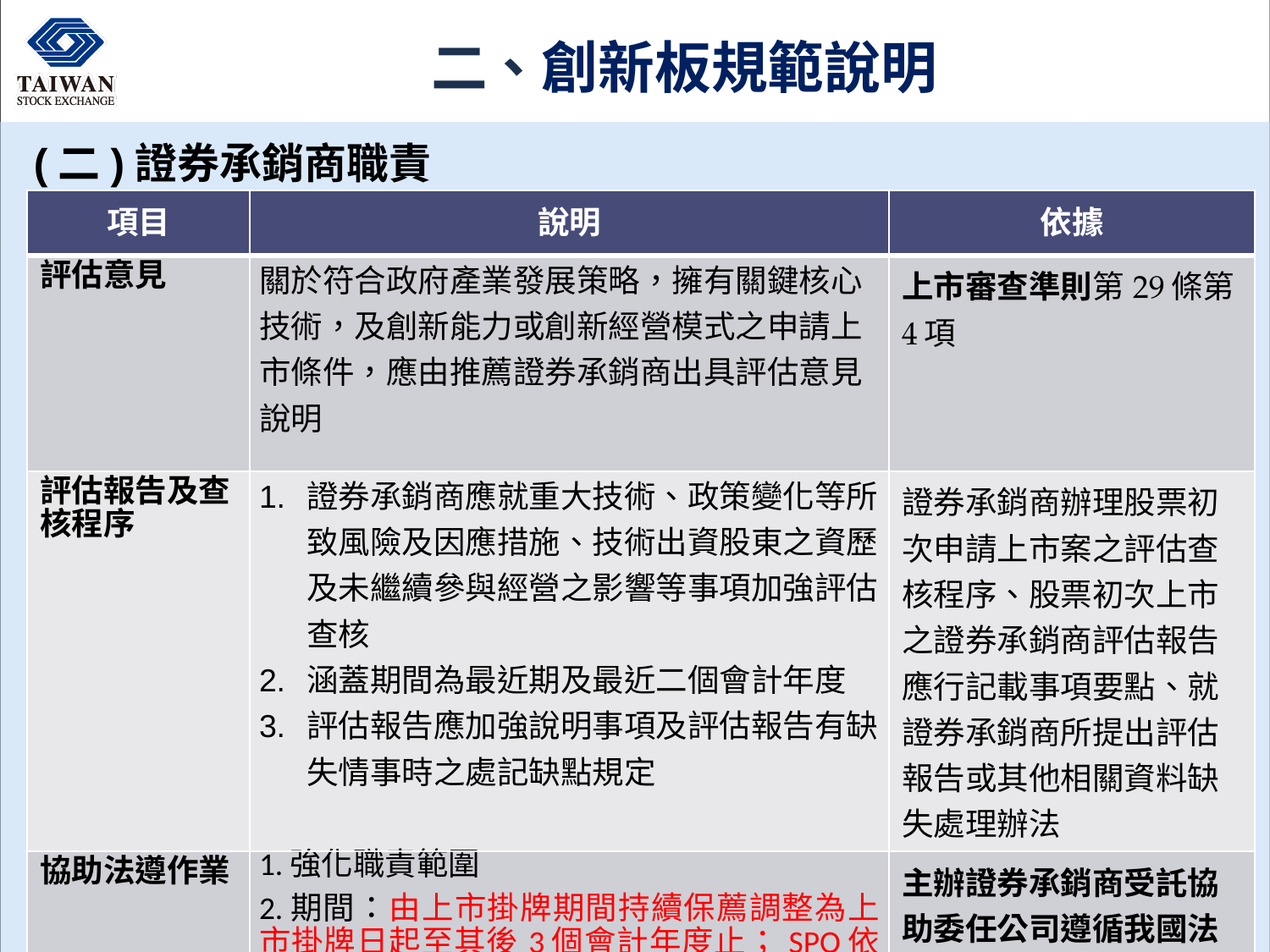

# 二、創新板規範說明
(二)證券承銷商職責
| 項目 | 說明 | 依據 |
| --- | --- | --- |
| 評估意見 | 關於符合政府產業發展策略，擁有關鍵核心技術，及創新能力或創新經營模式之申請上市條件，應由推薦證券承銷商出具評估意見說明 | 上市審查準則第29條第4項 |
| 評估報告及查核程序 | 證券承銷商應就重大技術、政策變化等所致風險及因應措施、技術出資股東之資歷及未繼續參與經營之影響等事項加強評估查核 涵蓋期間為最近期及最近二個會計年度 評估報告應加強說明事項及評估報告有缺失情事時之處記缺點規定 | 證券承銷商辦理股票初次申請上市案之評估查核程序、股票初次上市之證券承銷商評估報告應行記載事項要點、就證券承銷商所提出評估報告或其他相關資料缺失處理辦法 |
| 協助法遵作業 | 1.強化職責範圍 2.期間：由上市掛牌期間持續保薦調整為上市掛牌日起至其後3個會計年度止；SPO依外募發準則第6條第3項規定辦理 | 主辦證券承銷商受託協助委任公司遵循我國法令暨本公司上市相關規章應行注意事項要點(111.9.21修正) |
35